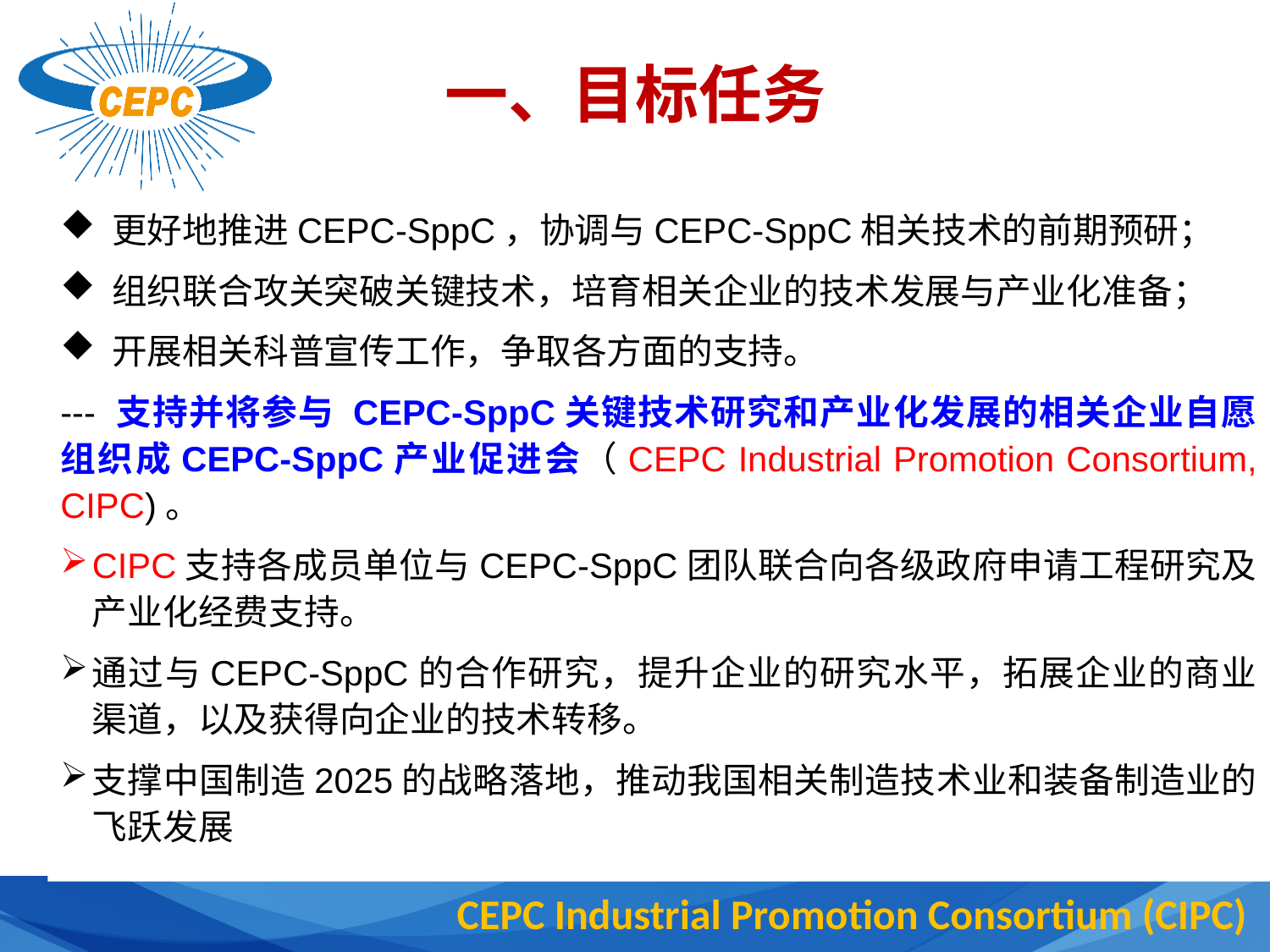

# 一、目标任务
 更好地推进CEPC-SppC，协调与CEPC-SppC相关技术的前期预研；
 组织联合攻关突破关键技术，培育相关企业的技术发展与产业化准备；
 开展相关科普宣传工作，争取各方面的支持。
--- 支持并将参与 CEPC-SppC关键技术研究和产业化发展的相关企业自愿组织成CEPC-SppC产业促进会（CEPC Industrial Promotion Consortium, CIPC)。
CIPC支持各成员单位与CEPC-SppC团队联合向各级政府申请工程研究及产业化经费支持。
通过与CEPC-SppC的合作研究，提升企业的研究水平，拓展企业的商业渠道，以及获得向企业的技术转移。
支撑中国制造2025的战略落地，推动我国相关制造技术业和装备制造业的飞跃发展